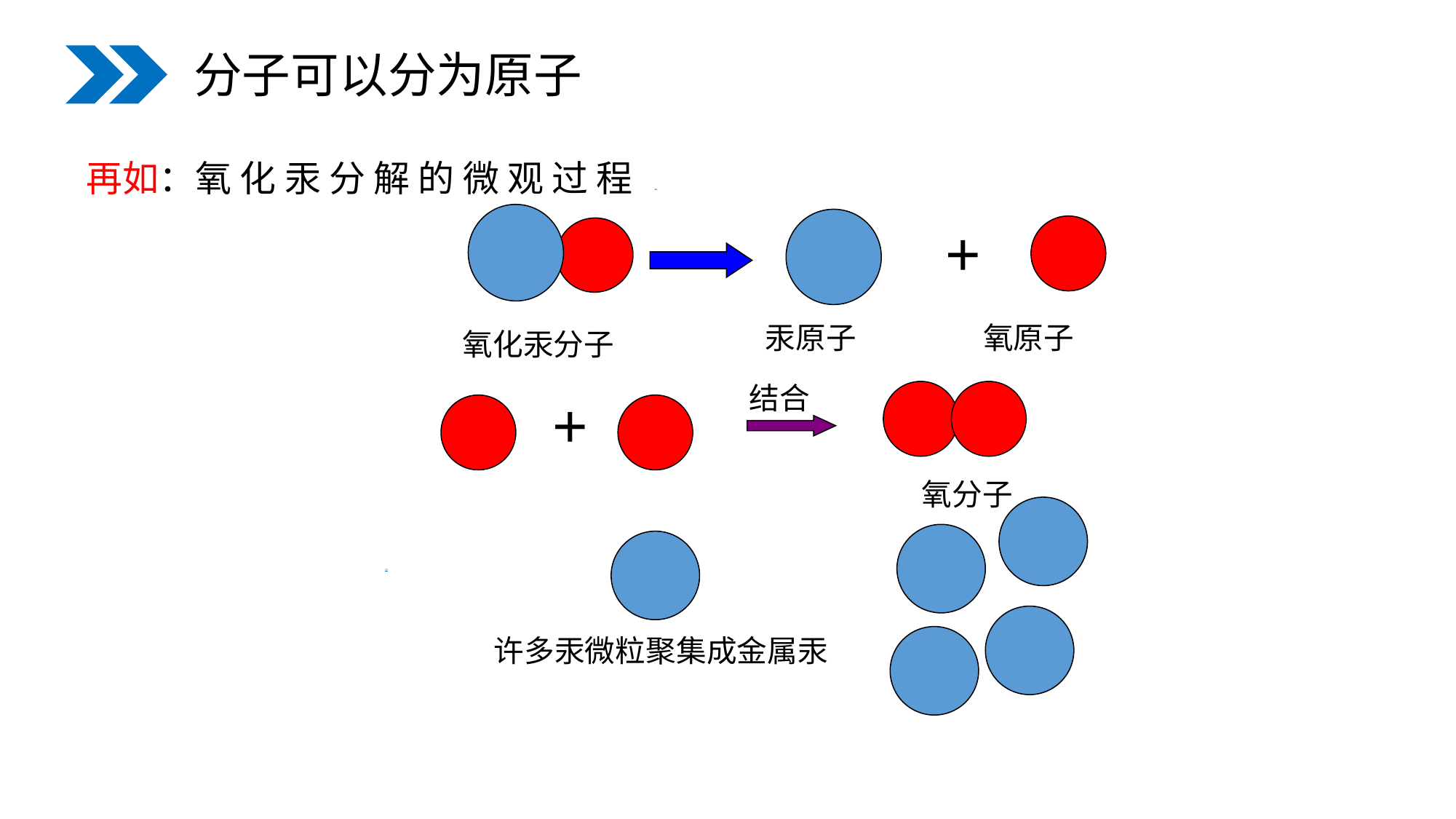

分子可以分为原子
再如：氧 化 汞 分 解 的 微 观 过 程
加热

 氧化汞分子

+

汞原子
氧原子
结合
+

 氧分子

 许多汞微粒聚集成金属汞
实验